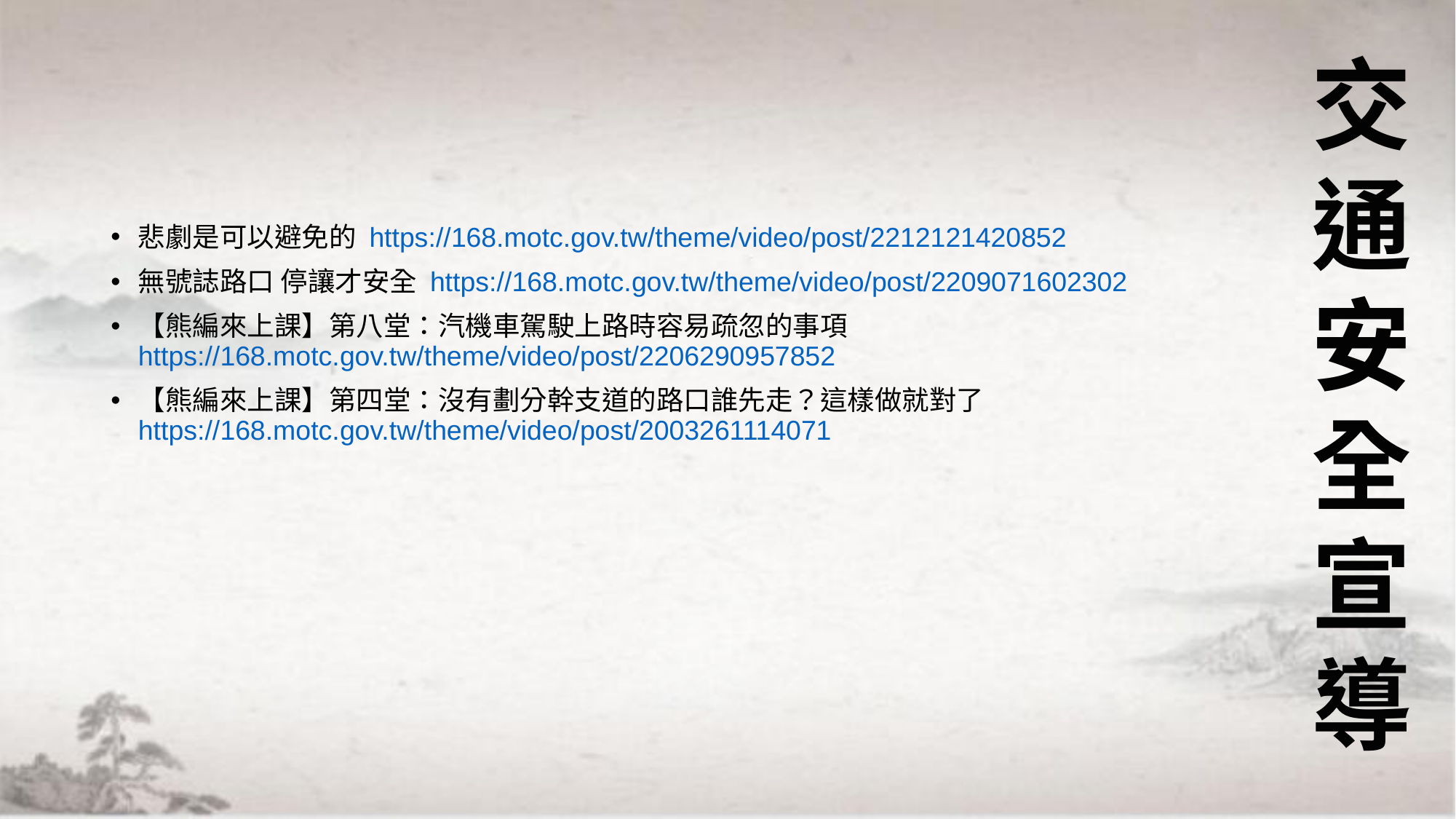

交通安全宣導
#
悲劇是可以避免的 https://168.motc.gov.tw/theme/video/post/2212121420852
無號誌路口 停讓才安全 https://168.motc.gov.tw/theme/video/post/2209071602302
【熊編來上課】第八堂：汽機車駕駛上路時容易疏忽的事項 https://168.motc.gov.tw/theme/video/post/2206290957852
【熊編來上課】第四堂：沒有劃分幹支道的路口誰先走？這樣做就對了 https://168.motc.gov.tw/theme/video/post/2003261114071